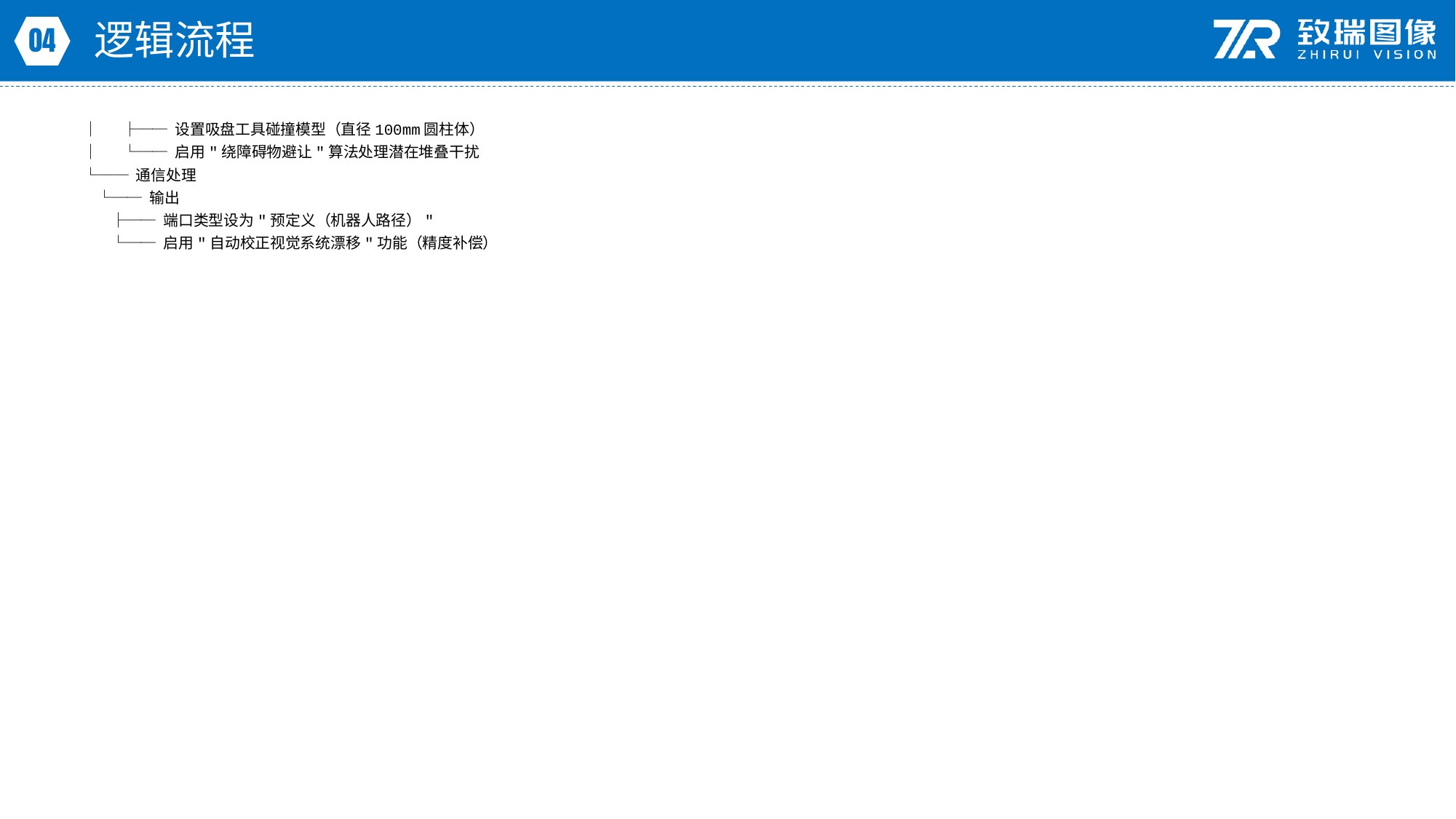

逻辑流程
04

│       ├── 设置吸盘工具碰撞模型（直径100mm圆柱体）
│       └── 启用"绕障碍物避让"算法处理潜在堆叠干扰
└── 通信处理
    └── 输出
        ├── 端口类型设为"预定义（机器人路径）"
        └── 启用"自动校正视觉系统漂移"功能（精度补偿）